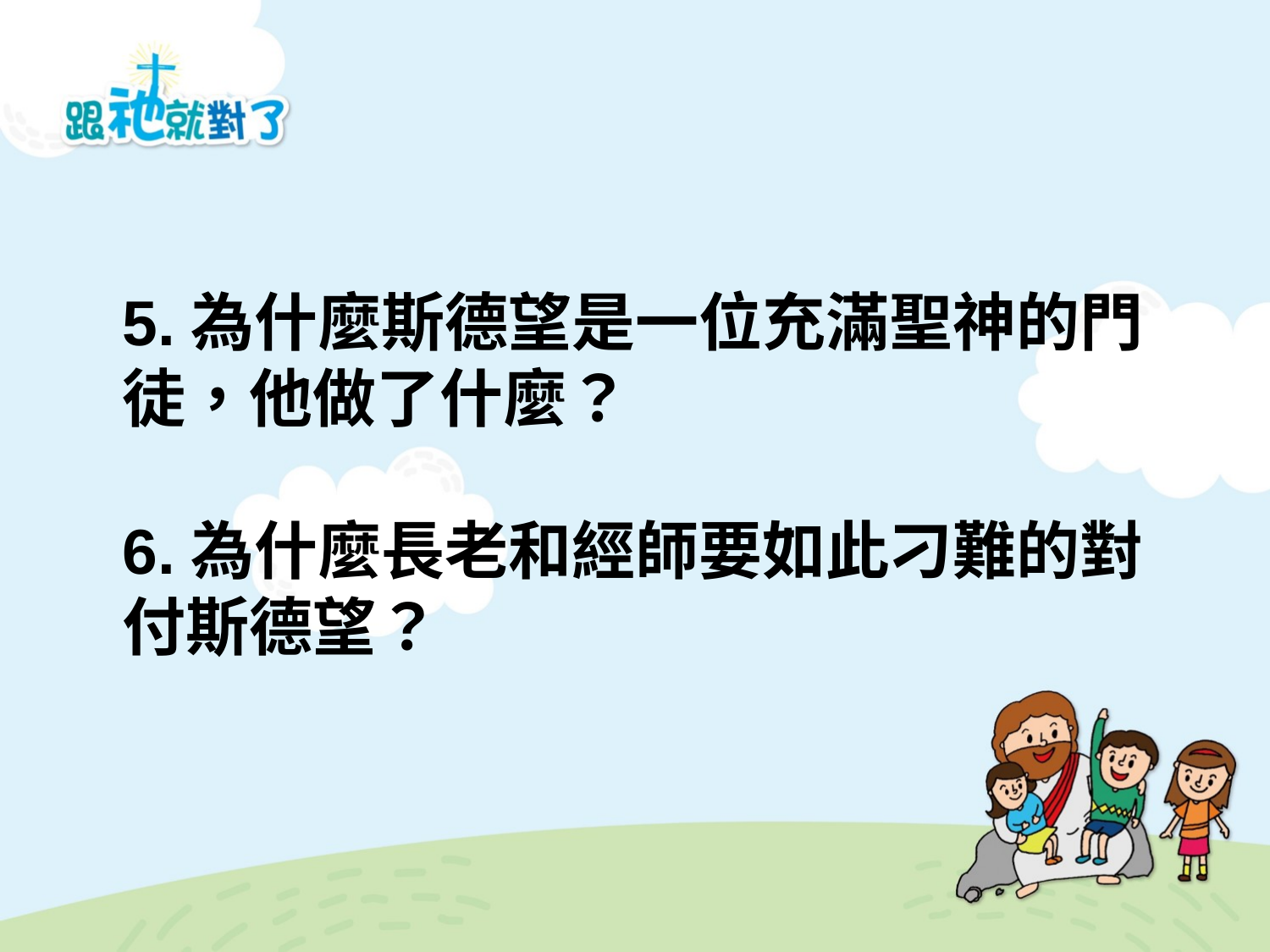

5.為什麼斯德望是一位充滿聖神的門徒，他做了什麼？

6.為什麼長老和經師要如此刁難的對付斯德望？